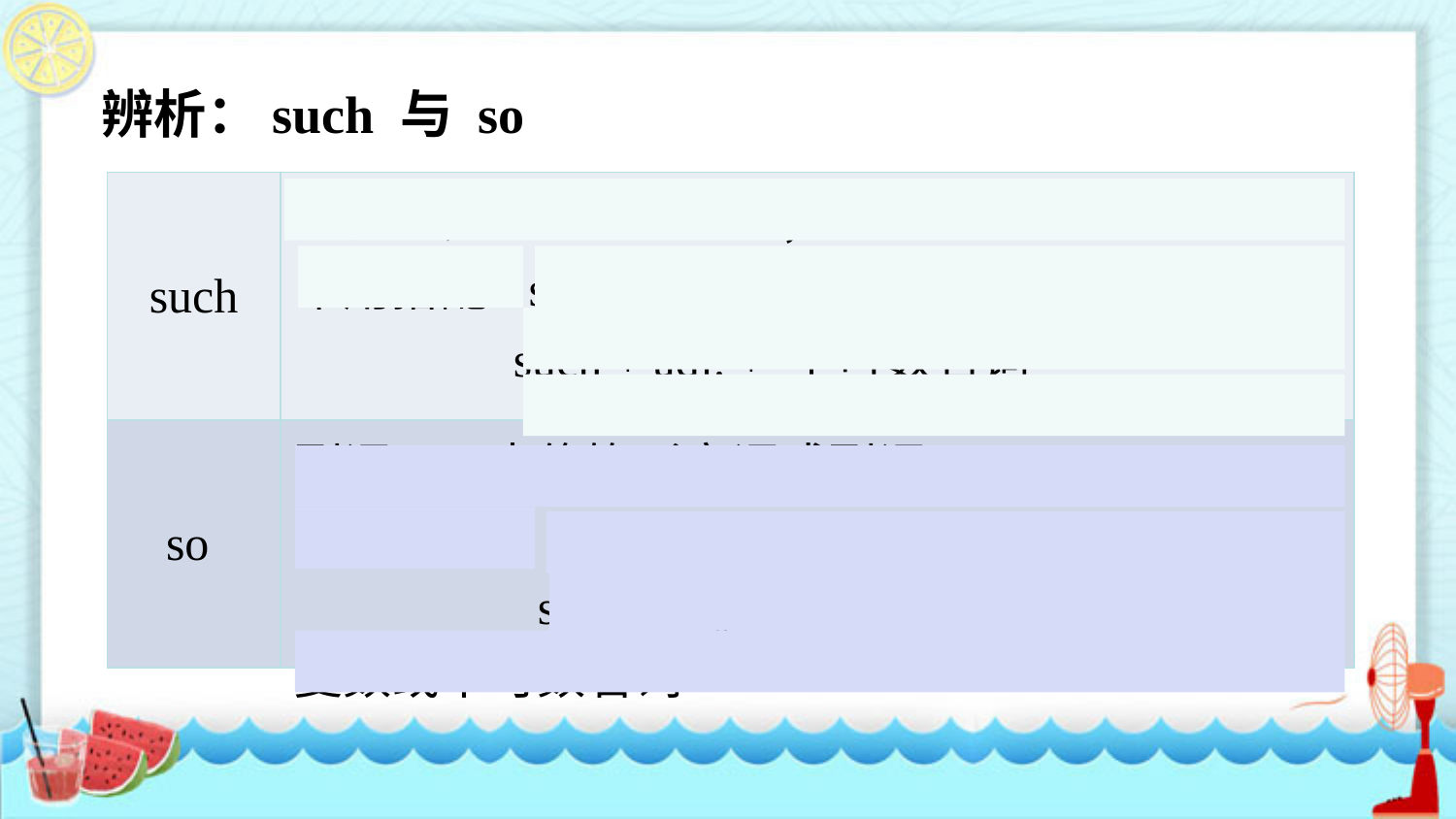

辨析：such 与 so
| such | 形容词，用来修饰名词； 常用搭配: such + a /an +adj. + 可数名词单数 such + adj. + 不可数名词 such + adj. + 可数名词复数 |
| --- | --- |
| so | 副词，用来修饰形容词或副词； 常用搭配：so + adj. + a/an + 可数名词单数 so + many/few/much/little + 可数名词复数或不可数名词 |